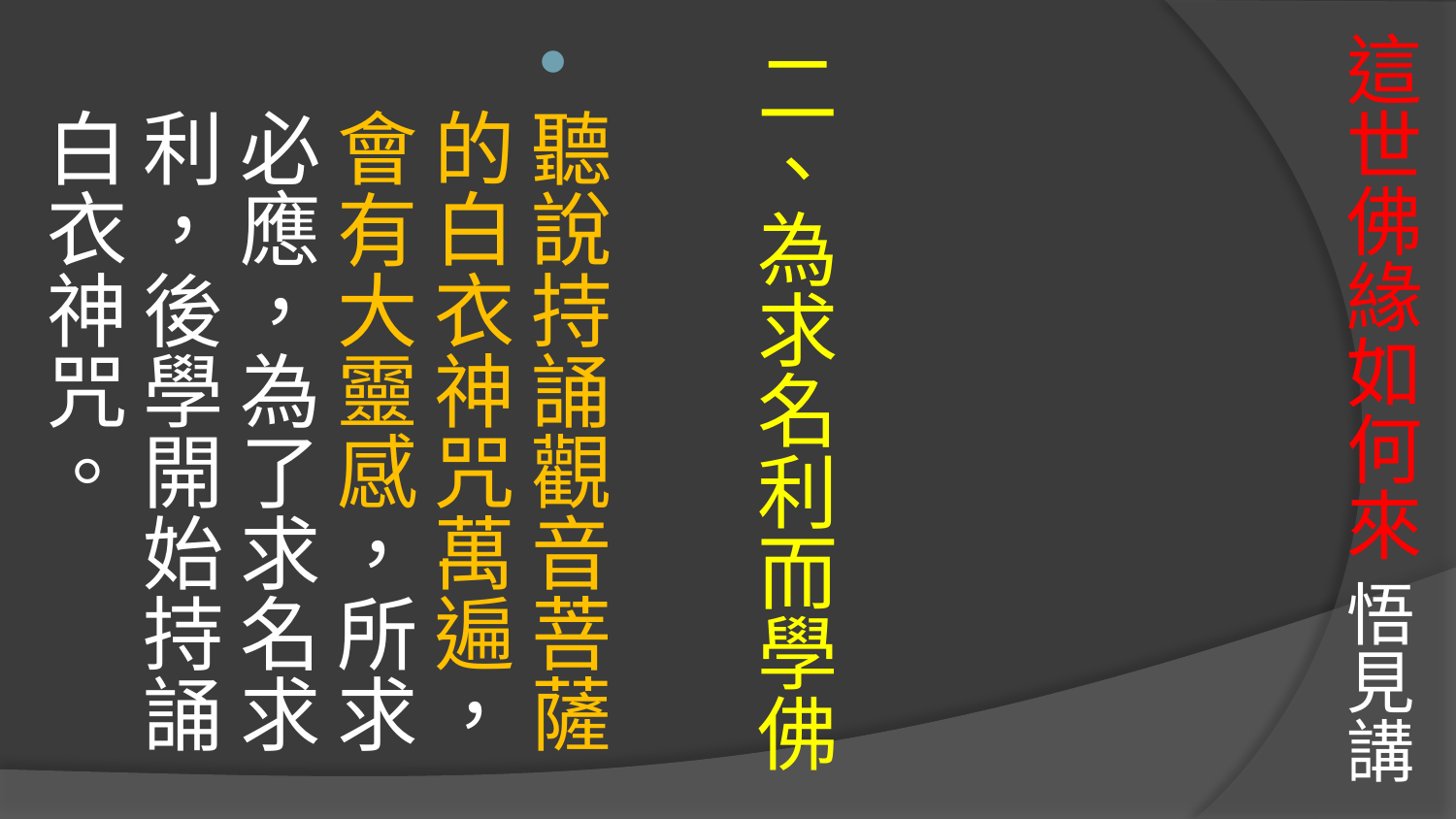

# 這世佛緣如何來 悟見講
二、為求名利而學佛

聽說持誦觀音菩薩的白衣神咒萬遍，會有大靈感，所求必應，為了求名求利，後學開始持誦白衣神咒。